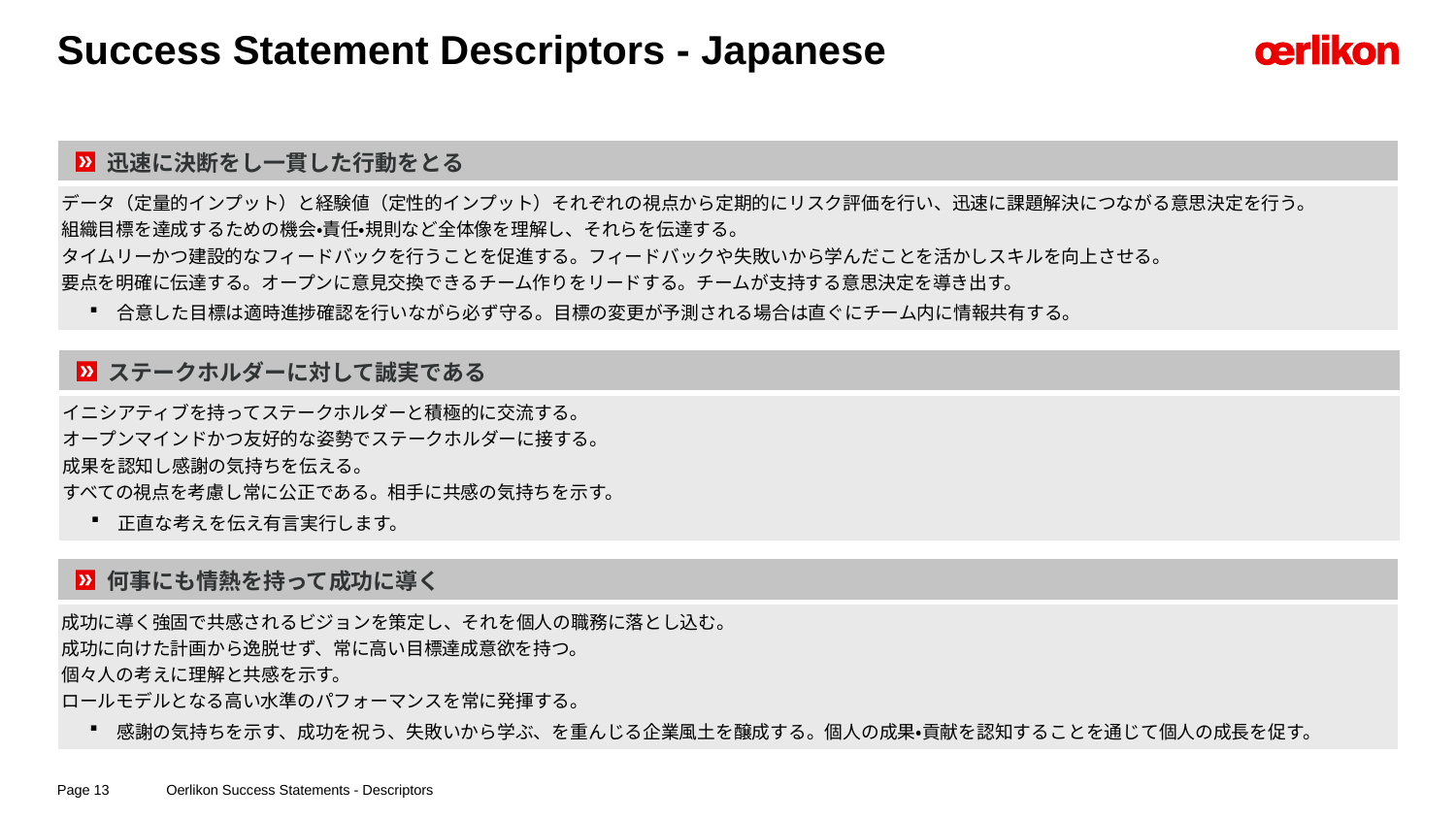

# Success Statement Descriptors - Japanese
| 迅速に決断をし一貫した行動をとる |
| --- |
| データ（定量的インプット）と経験値（定性的インプット）それぞれの視点から定期的にリスク評価を行い、迅速に課題解決につながる意思決定を行う。 組織目標を達成するための機会・責任・規則など全体像を理解し、それらを伝達する。 タイムリーかつ建設的なフィードバックを行うことを促進する。フィードバックや失敗いから学んだことを活かしスキルを向上させる。 要点を明確に伝達する。オープンに意見交換できるチーム作りをリードする。チームが支持する意思決定を導き出す。 合意した目標は適時進捗確認を行いながら必ず守る。目標の変更が予測される場合は直ぐにチーム内に情報共有する。 |
| ステークホルダーに対して誠実である |
| --- |
| イニシアティブを持ってステークホルダーと積極的に交流する。 オープンマインドかつ友好的な姿勢でステークホルダーに接する。 成果を認知し感謝の気持ちを伝える。 すべての視点を考慮し常に公正である。相手に共感の気持ちを示す。 正直な考えを伝え有言実行します。 |
| 何事にも情熱を持って成功に導く |
| --- |
| 成功に導く強固で共感されるビジョンを策定し、それを個人の職務に落とし込む。 成功に向けた計画から逸脱せず、常に高い目標達成意欲を持つ。 個々人の考えに理解と共感を示す。 ロールモデルとなる高い水準のパフォーマンスを常に発揮する。 感謝の気持ちを示す、成功を祝う、失敗いから学ぶ、を重んじる企業風土を醸成する。個人の成果・貢献を認知することを通じて個人の成長を促す。 |
Oerlikon Success Statements - Descriptors
Page 13